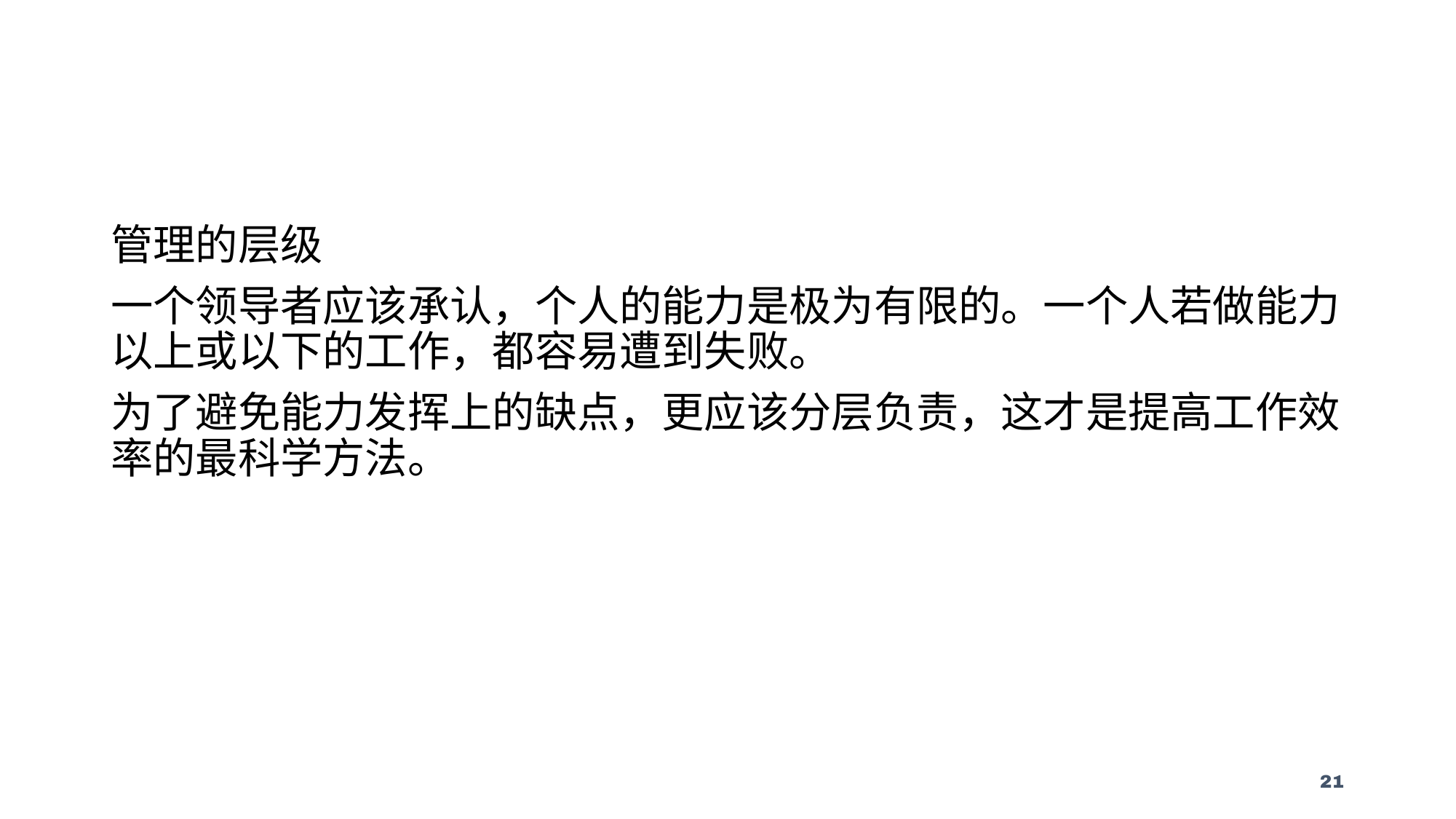

管理的层级
一个领导者应该承认，个人的能力是极为有限的。一个人若做能力以上或以下的工作，都容易遭到失败。
为了避免能力发挥上的缺点，更应该分层负责，这才是提高工作效率的最科学方法。
21